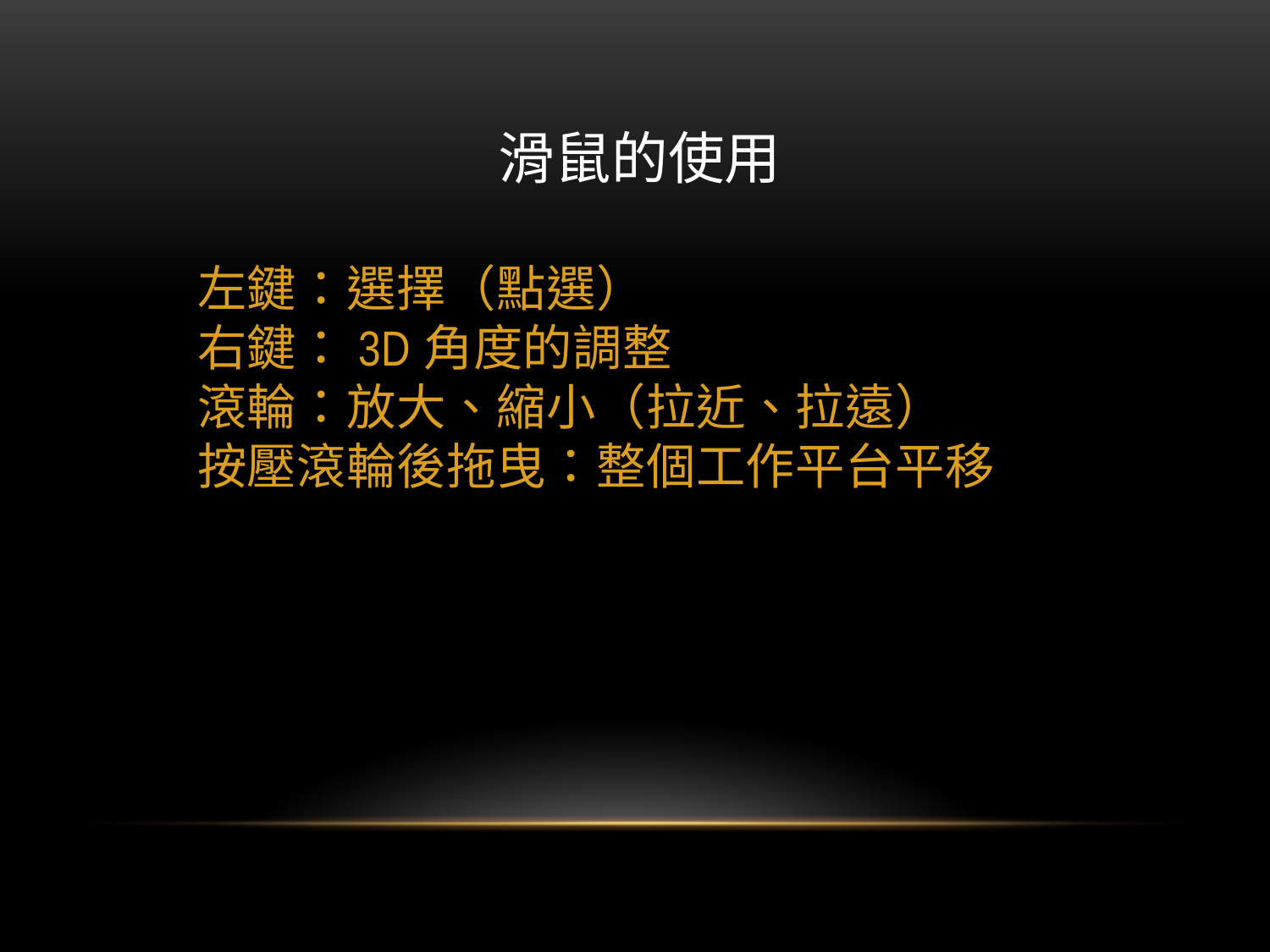

滑鼠的使用

左鍵：選擇（點選）
右鍵：3D角度的調整
滾輪：放大、縮小（拉近、拉遠）
按壓滾輪後拖曳：整個工作平台平移